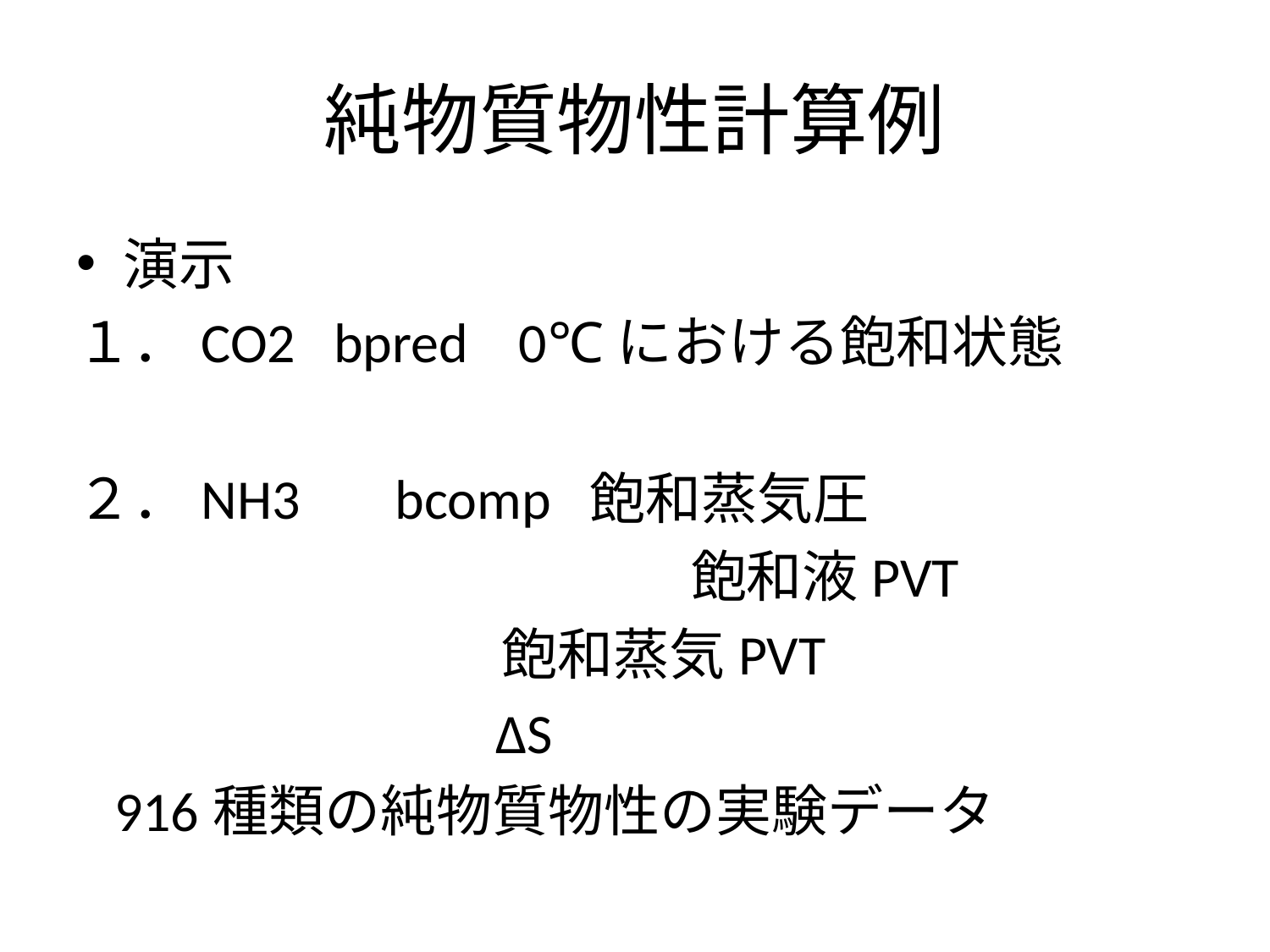

# 純物質物性計算例
演示
１．CO2   bpred    0℃における飽和状態

２．NH3 　bcomp  飽和蒸気圧
　　　　　　　　　　　飽和液PVT
                                 飽和蒸気PVT
                                 ΔS
   916種類の純物質物性の実験データ